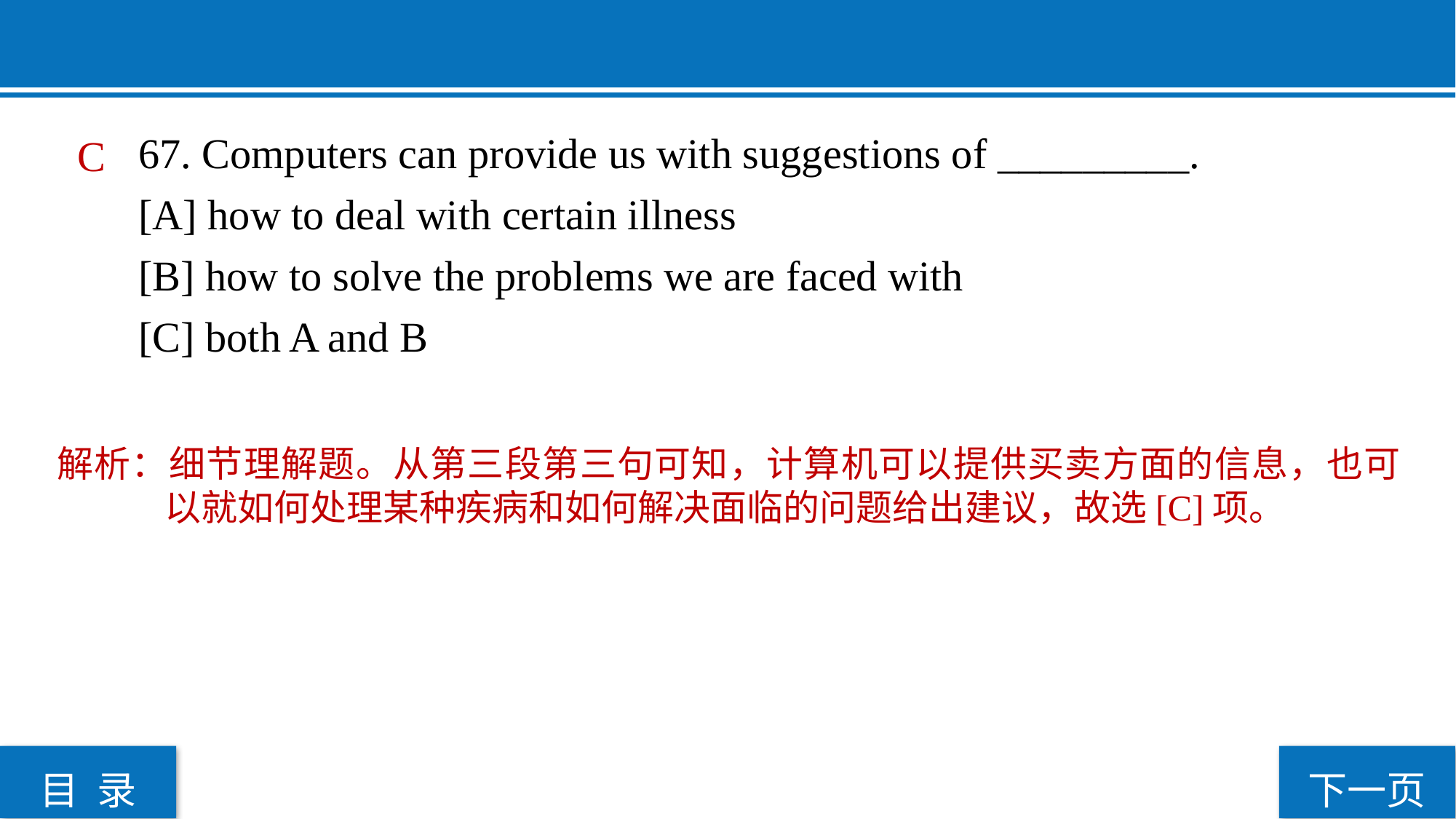

67. Computers can provide us with suggestions of _________.
[A] how to deal with certain illness
[B] how to solve the problems we are faced with
[C] both A and B
C
解析：细节理解题。从第三段第三句可知，计算机可以提供买卖方面的信息，也可以就如何处理某种疾病和如何解决面临的问题给出建议，故选[C]项。